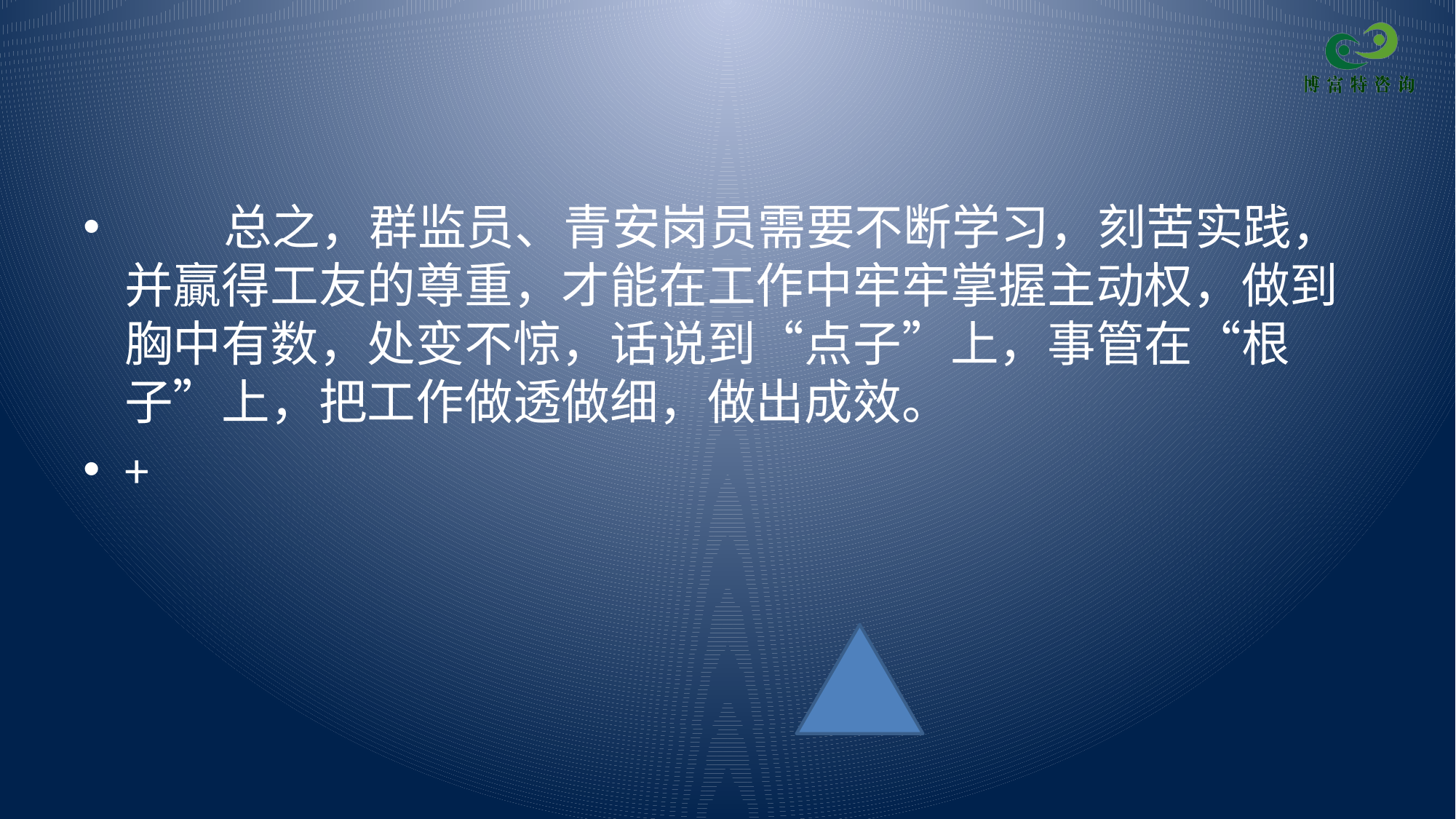

#
        总之，群监员、青安岗员需要不断学习，刻苦实践，并贏得工友的尊重，才能在工作中牢牢掌握主动权，做到胸中有数，处变不惊，话说到“点子”上，事管在“根子”上，把工作做透做细，做出成效。
+